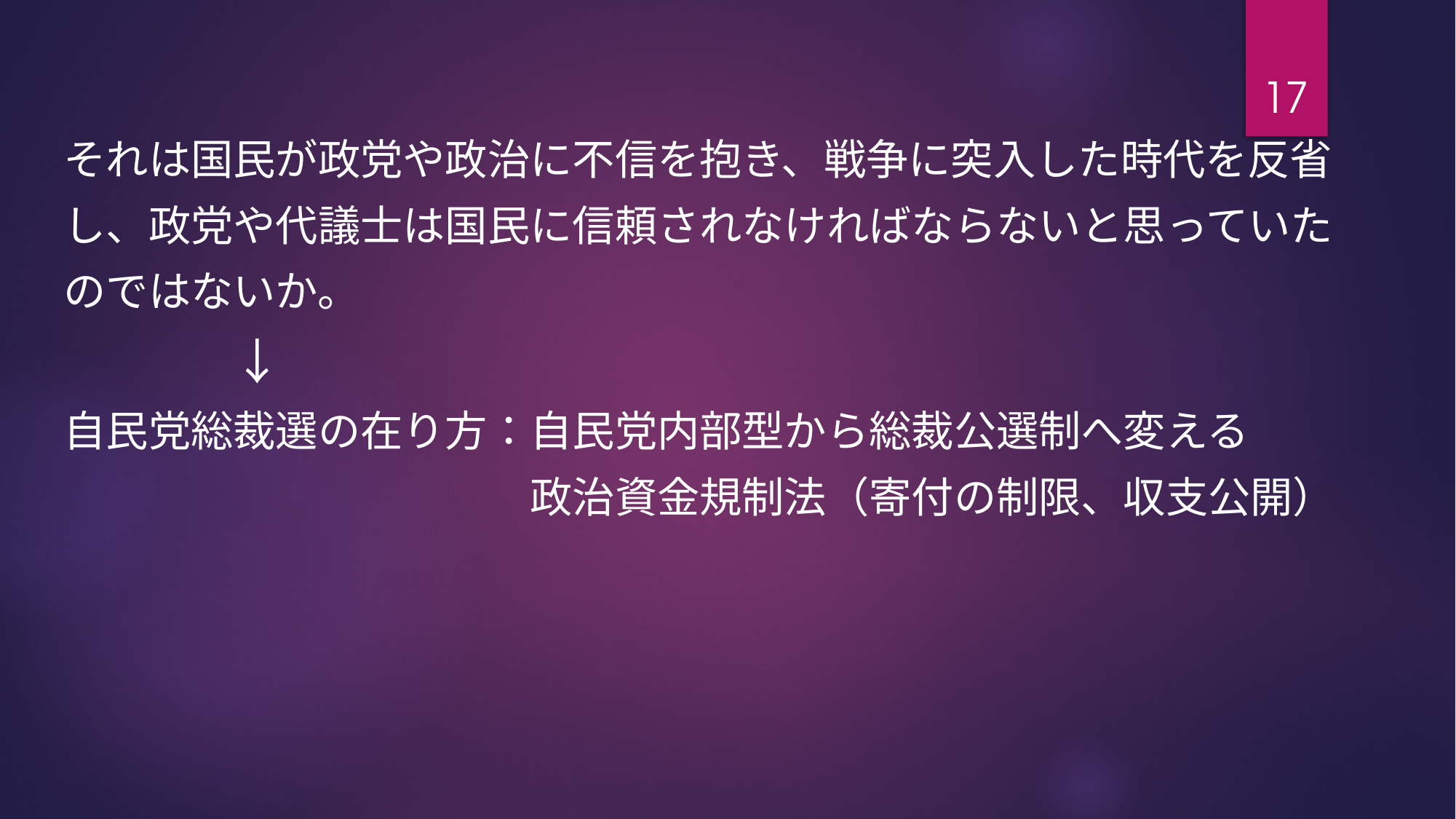

17
それは国民が政党や政治に不信を抱き、戦争に突入した時代を反省
し、政党や代議士は国民に信頼されなければならないと思っていた
のではないか。
　　　　↓
自民党総裁選の在り方：自民党内部型から総裁公選制へ変える
　　　　　　　　　　　政治資金規制法（寄付の制限、収支公開）